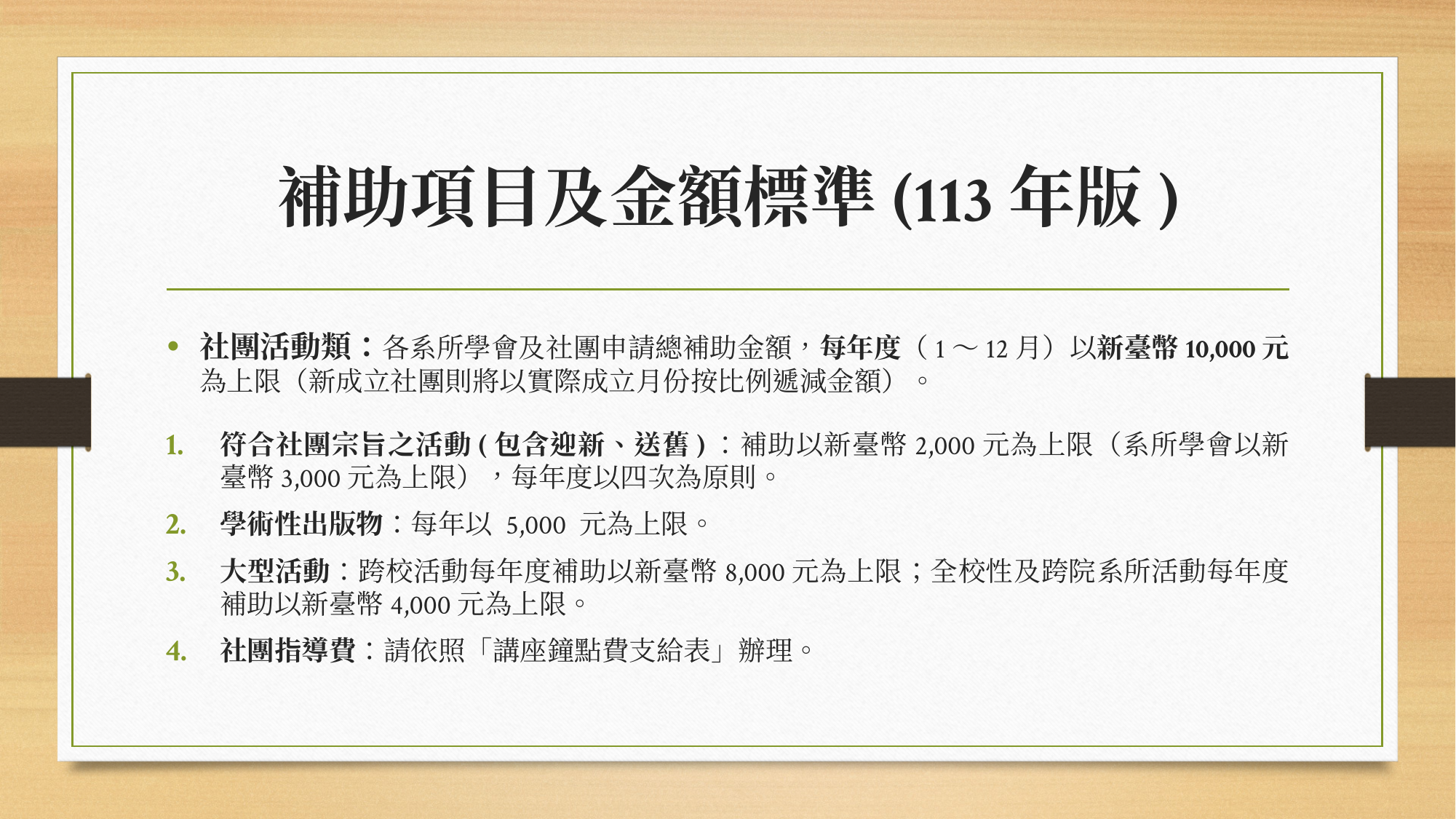

# 補助項目及金額標準(113年版)
社團活動類：各系所學會及社團申請總補助金額，每年度（1〜12月）以新臺幣10,000元為上限（新成立社團則將以實際成立月份按比例遞減金額）。

符合社團宗旨之活動(包含迎新、送舊)：補助以新臺幣2,000元為上限（系所學會以新臺幣3,000元為上限），每年度以四次為原則。
學術性出版物：每年以 5,000 元為上限。
大型活動：跨校活動每年度補助以新臺幣8,000元為上限；全校性及跨院系所活動每年度補助以新臺幣4,000元為上限。
社團指導費：請依照「講座鐘點費支給表」辦理。